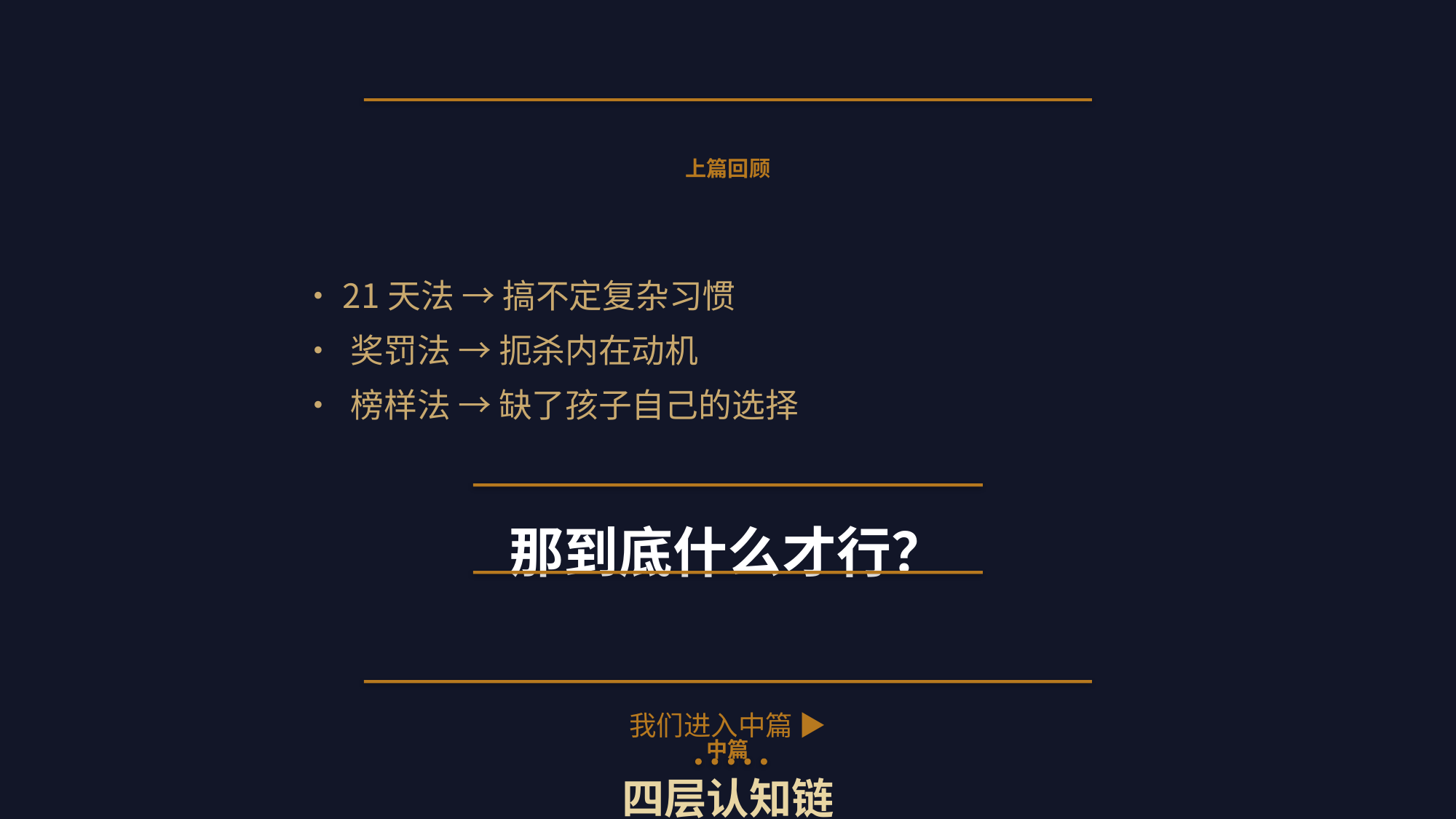

上篇回顾
· 21天法 → 搞不定复杂习惯
· 奖罚法 → 扼杀内在动机
· 榜样法 → 缺了孩子自己的选择

那到底什么才行？

我们进入中篇 ▶
中篇
四层认知链

行为 → 动机 → 身份 → 意义 → 志向